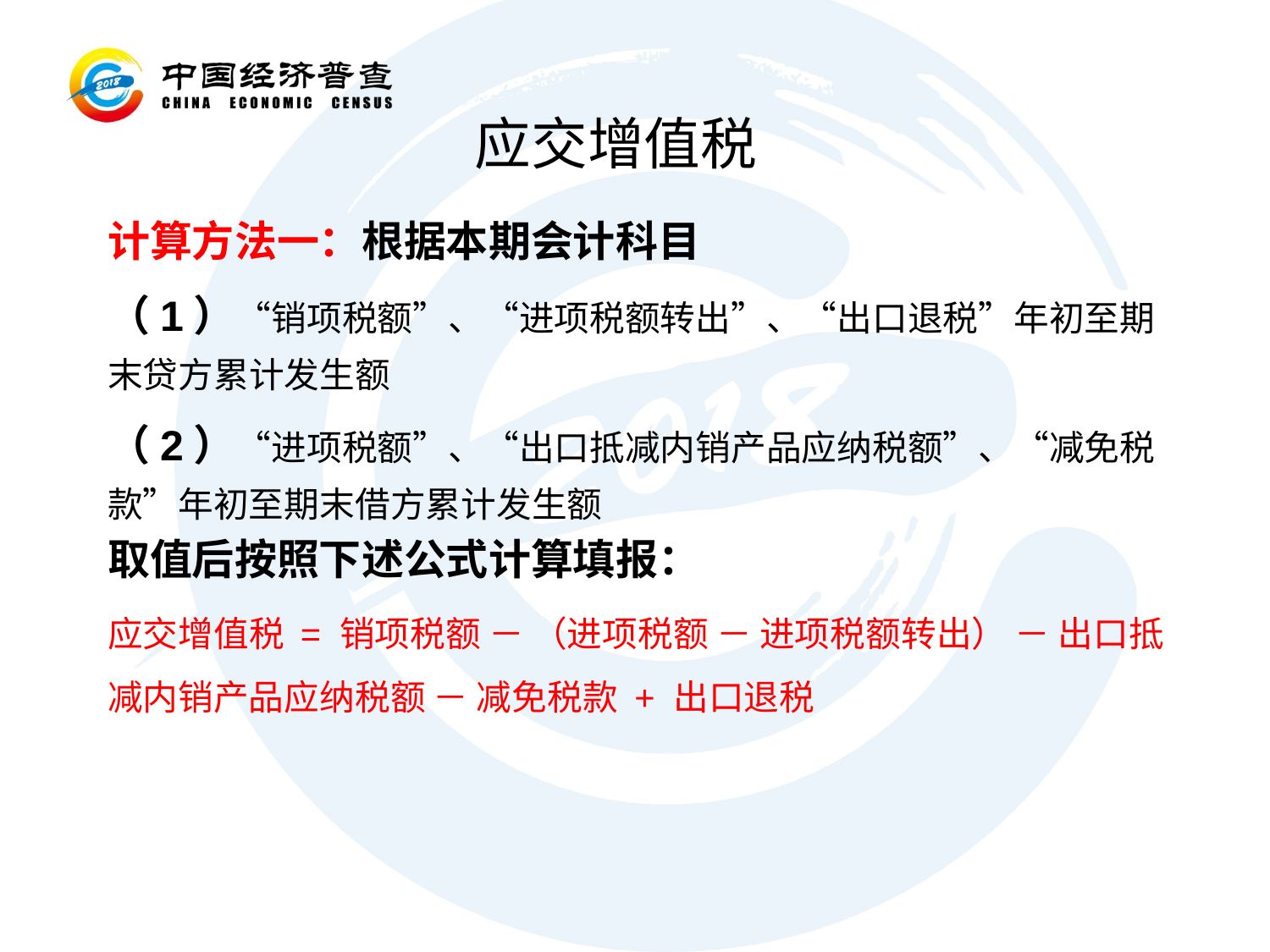

# 应交增值税
计算方法一：根据本期会计科目
（1）“销项税额”、“进项税额转出”、“出口退税”年初至期末贷方累计发生额
（2）“进项税额”、“出口抵减内销产品应纳税额”、“减免税款”年初至期末借方累计发生额
取值后按照下述公式计算填报：
应交增值税 = 销项税额 － （进项税额 － 进项税额转出） － 出口抵减内销产品应纳税额 － 减免税款 + 出口退税